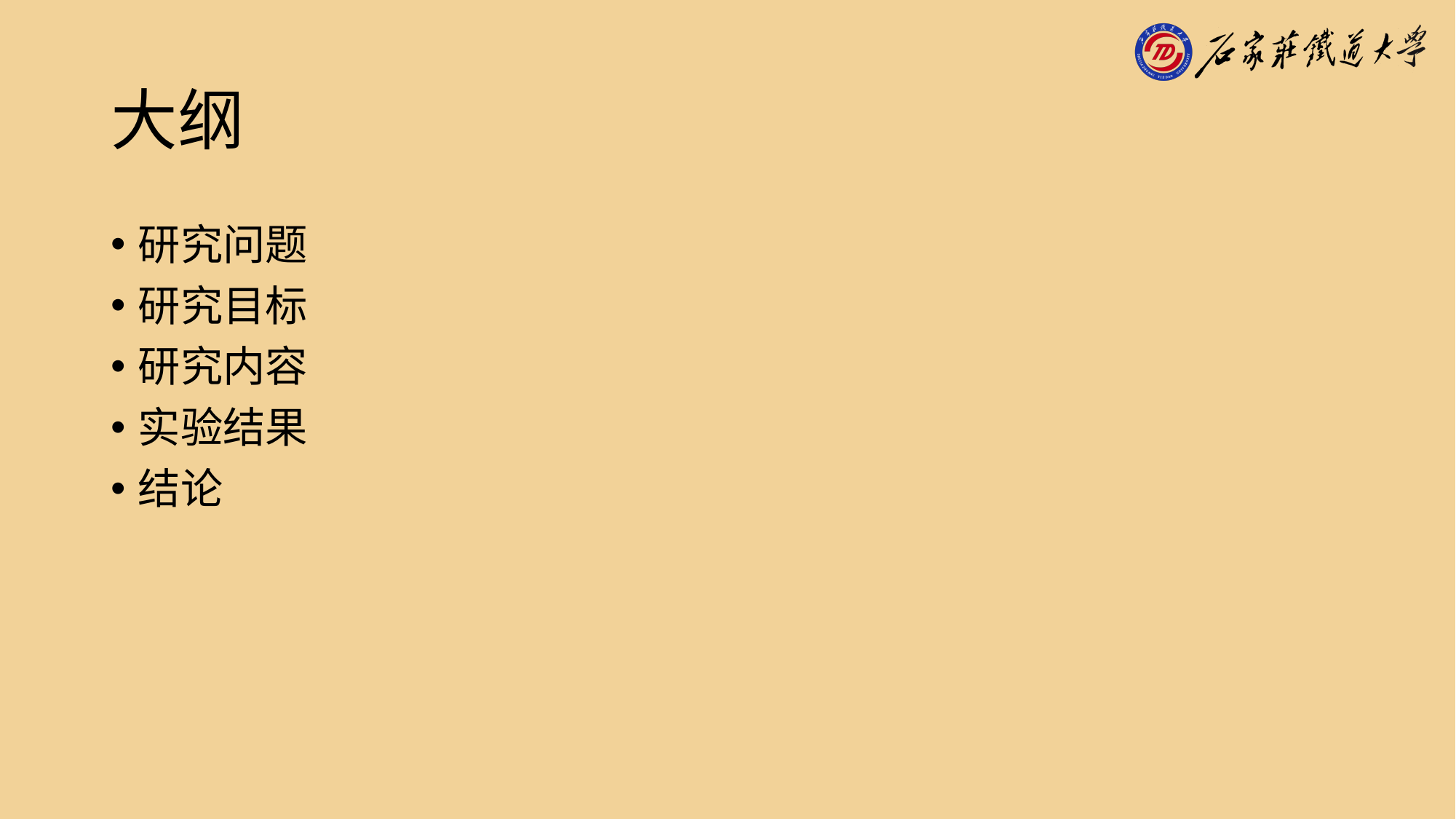

# 大纲
研究问题
研究目标
研究内容
实验结果
结论